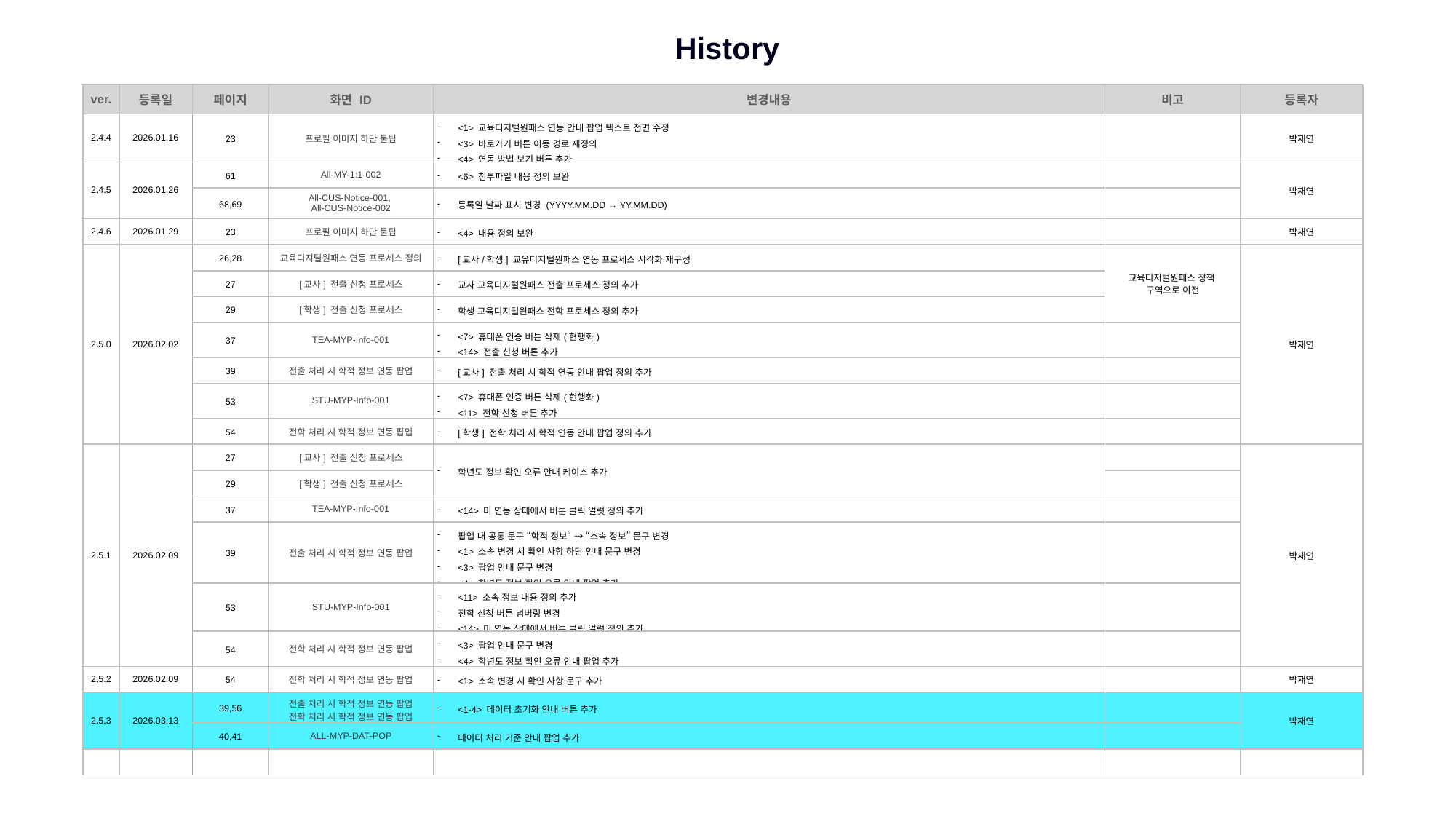

History
| ver. | 등록일 | 페이지 | 화면 ID | 변경내용 | 비고 | 등록자 |
| --- | --- | --- | --- | --- | --- | --- |
| 2.4.4 | 2026.01.16 | 23 | 프로필 이미지 하단 툴팁 | <1> 교육디지털원패스 연동 안내 팝업 텍스트 전면 수정 <3> 바로가기 버튼 이동 경로 재정의 <4> 연동 방법 보기 버튼 추가 |  | 박재연 |
| 2.4.5 | 2026.01.26 | 61 | All-MY-1:1-002 | <6> 첨부파일 내용 정의 보완 |  | 박재연 |
|  |  | 68,69 | All-CUS-Notice-001, All-CUS-Notice-002 | 등록일 날짜 표시 변경 (YYYY.MM.DD → YY.MM.DD) |  |  |
| 2.4.6 | 2026.01.29 | 23 | 프로필 이미지 하단 툴팁 | <4> 내용 정의 보완 |  | 박재연 |
| 2.5.0 | 2026.02.02 | 26,28 | 교육디지털원패스 연동 프로세스 정의 | [교사/학생] 교유디지털원패스 연동 프로세스 시각화 재구성 | 교육디지털원패스 정책 구역으로 이전 | 박재연 |
|  |  | 27 | [교사] 전출 신청 프로세스 | 교사 교육디지털원패스 전출 프로세스 정의 추가 |  |  |
|  |  | 29 | [학생] 전출 신청 프로세스 | 학생 교육디지털원패스 전학 프로세스 정의 추가 |  |  |
|  |  | 37 | TEA-MYP-Info-001 | <7> 휴대폰 인증 버튼 삭제(현행화) <14> 전출 신청 버튼 추가 |  |  |
|  |  | 39 | 전출 처리 시 학적 정보 연동 팝업 | [교사] 전출 처리 시 학적 연동 안내 팝업 정의 추가 |  |  |
|  |  | 53 | STU-MYP-Info-001 | <7> 휴대폰 인증 버튼 삭제(현행화) <11> 전학 신청 버튼 추가 |  |  |
|  |  | 54 | 전학 처리 시 학적 정보 연동 팝업 | [학생] 전학 처리 시 학적 연동 안내 팝업 정의 추가 |  |  |
| 2.5.1 | 2026.02.09 | 27 | [교사] 전출 신청 프로세스 | 학년도 정보 확인 오류 안내 케이스 추가 |  | 박재연 |
|  |  | 29 | [학생] 전출 신청 프로세스 |  |  |  |
|  |  | 37 | TEA-MYP-Info-001 | <14> 미 연동 상태에서 버튼 클릭 얼럿 정의 추가 |  |  |
|  |  | 39 | 전출 처리 시 학적 정보 연동 팝업 | 팝업 내 공통 문구 “학적 정보“ → “소속 정보” 문구 변경 <1> 소속 변경 시 확인 사항 하단 안내 문구 변경 <3> 팝업 안내 문구 변경 <4> 학년도 정보 확인 오류 안내 팝업 추가 |  |  |
|  |  | 53 | STU-MYP-Info-001 | <11> 소속 정보 내용 정의 추가 전학 신청 버튼 넘버링 변경 <14> 미 연동 상태에서 버튼 클릭 얼럿 정의 추가 |  |  |
|  |  | 54 | 전학 처리 시 학적 정보 연동 팝업 | <3> 팝업 안내 문구 변경 <4> 학년도 정보 확인 오류 안내 팝업 추가 |  |  |
| 2.5.2 | 2026.02.09 | 54 | 전학 처리 시 학적 정보 연동 팝업 | <1> 소속 변경 시 확인 사항 문구 추가 |  | 박재연 |
| 2.5.3 | 2026.03.13 | 39,56 | 전출 처리 시 학적 정보 연동 팝업 전학 처리 시 학적 정보 연동 팝업 | <1-4> 데이터 초기화 안내 버튼 추가 |  | 박재연 |
|  |  | 40,41 | ALL-MYP-DAT-POP | 데이터 처리 기준 안내 팝업 추가 |  |  |
|  |  |  |  |  |  |  |